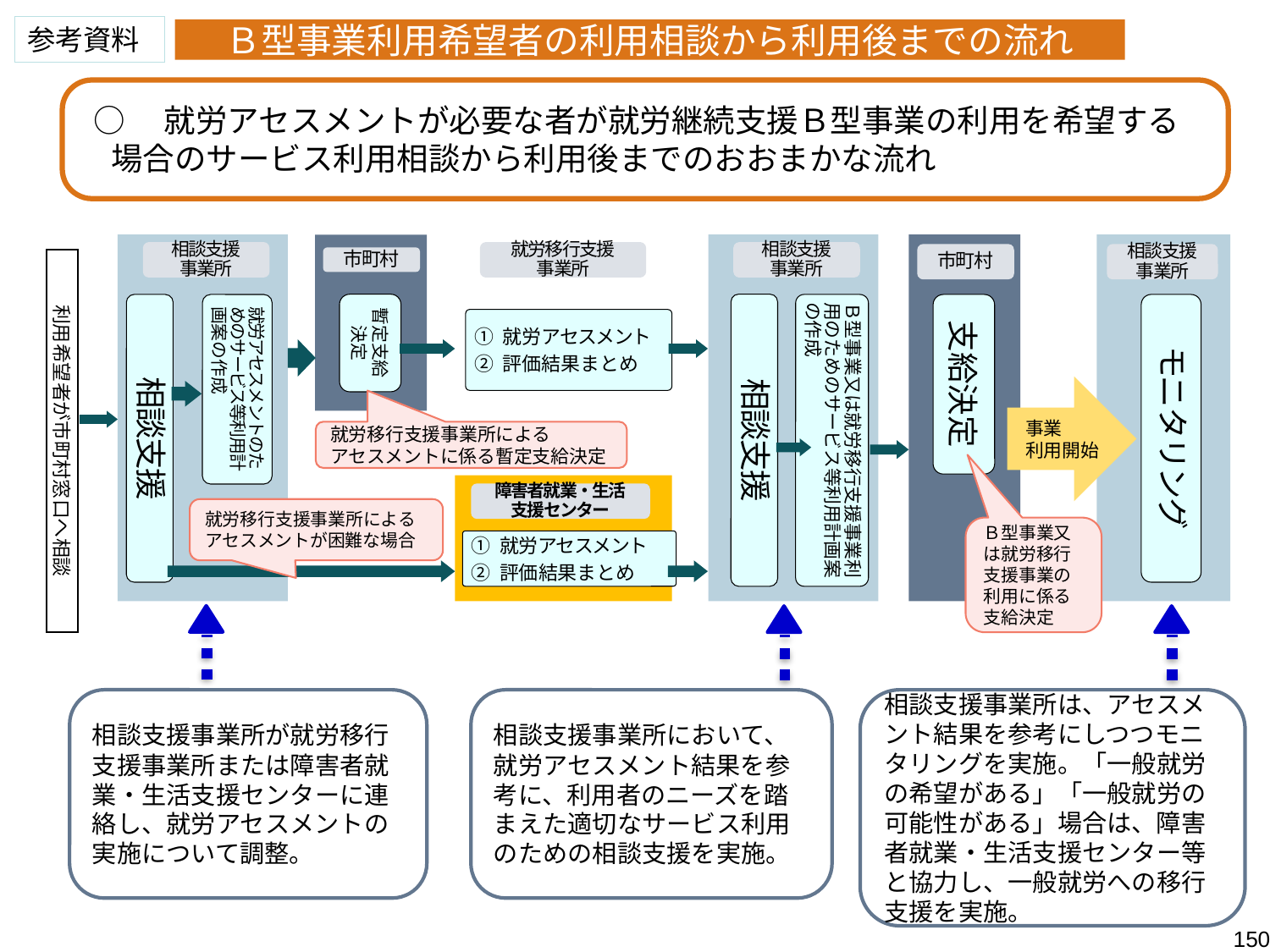

参考資料
Ｂ型事業利用希望者の利用相談から利用後までの流れ
○　就労アセスメントが必要な者が就労継続支援Ｂ型事業の利用を希望する場合のサービス利用相談から利用後までのおおまかな流れ

利用希望者が市町村窓口へ相談
暫定支給決定
就労アセスメントのためのサービス等利用計画案の作成
① 就労アセスメント
② 評価結果まとめ

相談支援
事業所
就労移行支援
事業所
相談支援
事業所
市町村
相談支援
事業所
市町村
相談支援
Ｂ型事業又は就労移行支援事業利用のためのサービス等利用計画案の作成
相談支援
モニタリング
支給決定

事業
利用開始
就労移行支援事業所による
アセスメントに係る暫定支給決定

障害者就業・生活
支援センター
就労移行支援事業所による
アセスメントが困難な場合
Ｂ型事業又は就労移行支援事業の利用に係る支給決定
① 就労アセスメント
② 評価結果まとめ

相談支援事業所は、アセスメント結果を参考にしつつモニタリングを実施。「一般就労の希望がある」「一般就労の可能性がある」場合は、障害者就業・生活支援センター等と協力し、一般就労への移行支援を実施。
相談支援事業所が就労移行支援事業所または障害者就業・生活支援センターに連絡し、就労アセスメントの実施について調整。
相談支援事業所において、就労アセスメント結果を参考に、利用者のニーズを踏まえた適切なサービス利用のための相談支援を実施。
150